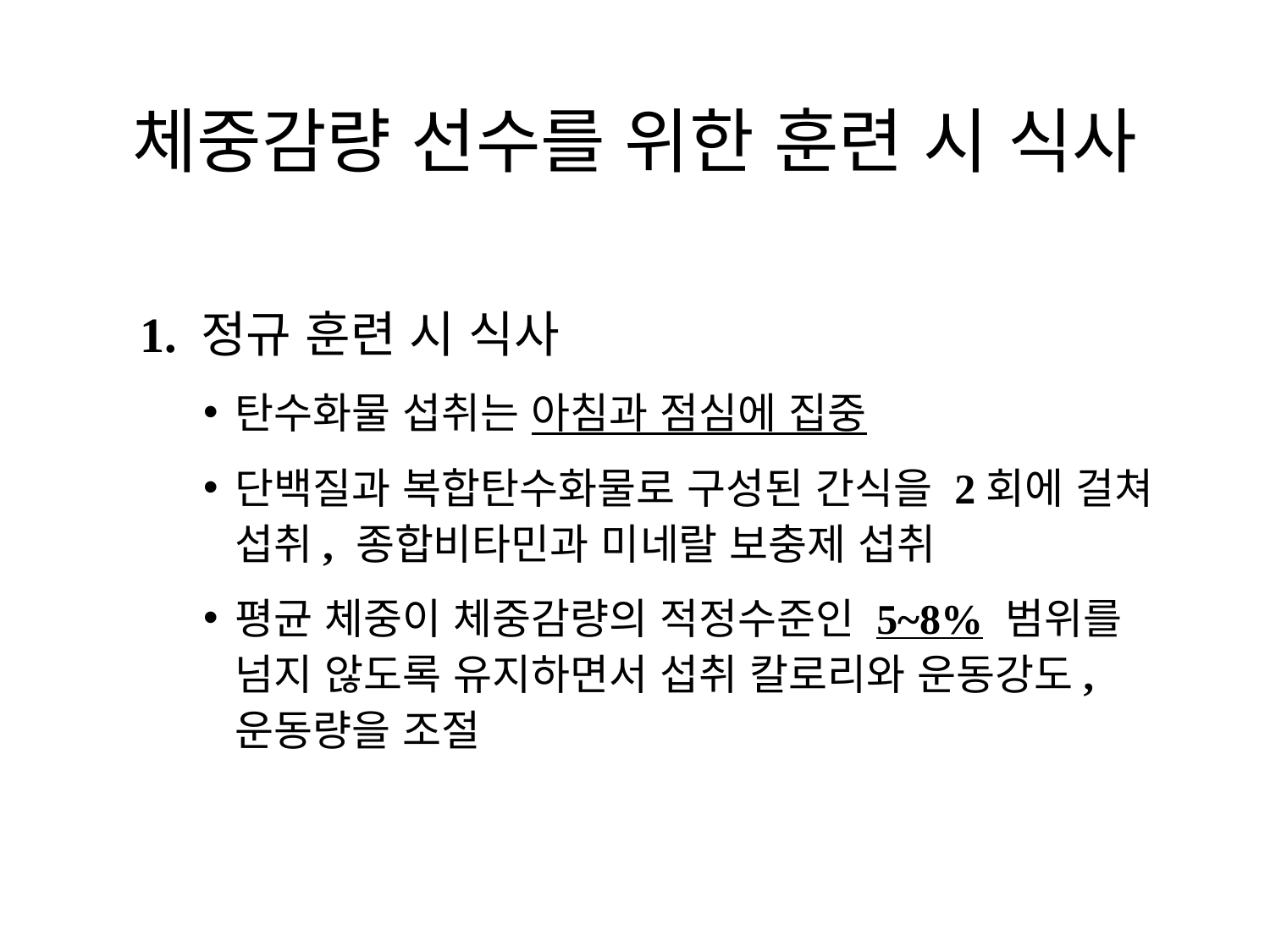

# 체중감량 선수를 위한 훈련 시 식사
1. 정규 훈련 시 식사
탄수화물 섭취는 아침과 점심에 집중
단백질과 복합탄수화물로 구성된 간식을 2회에 걸쳐 섭취, 종합비타민과 미네랄 보충제 섭취
평균 체중이 체중감량의 적정수준인 5~8% 범위를 넘지 않도록 유지하면서 섭취 칼로리와 운동강도, 운동량을 조절